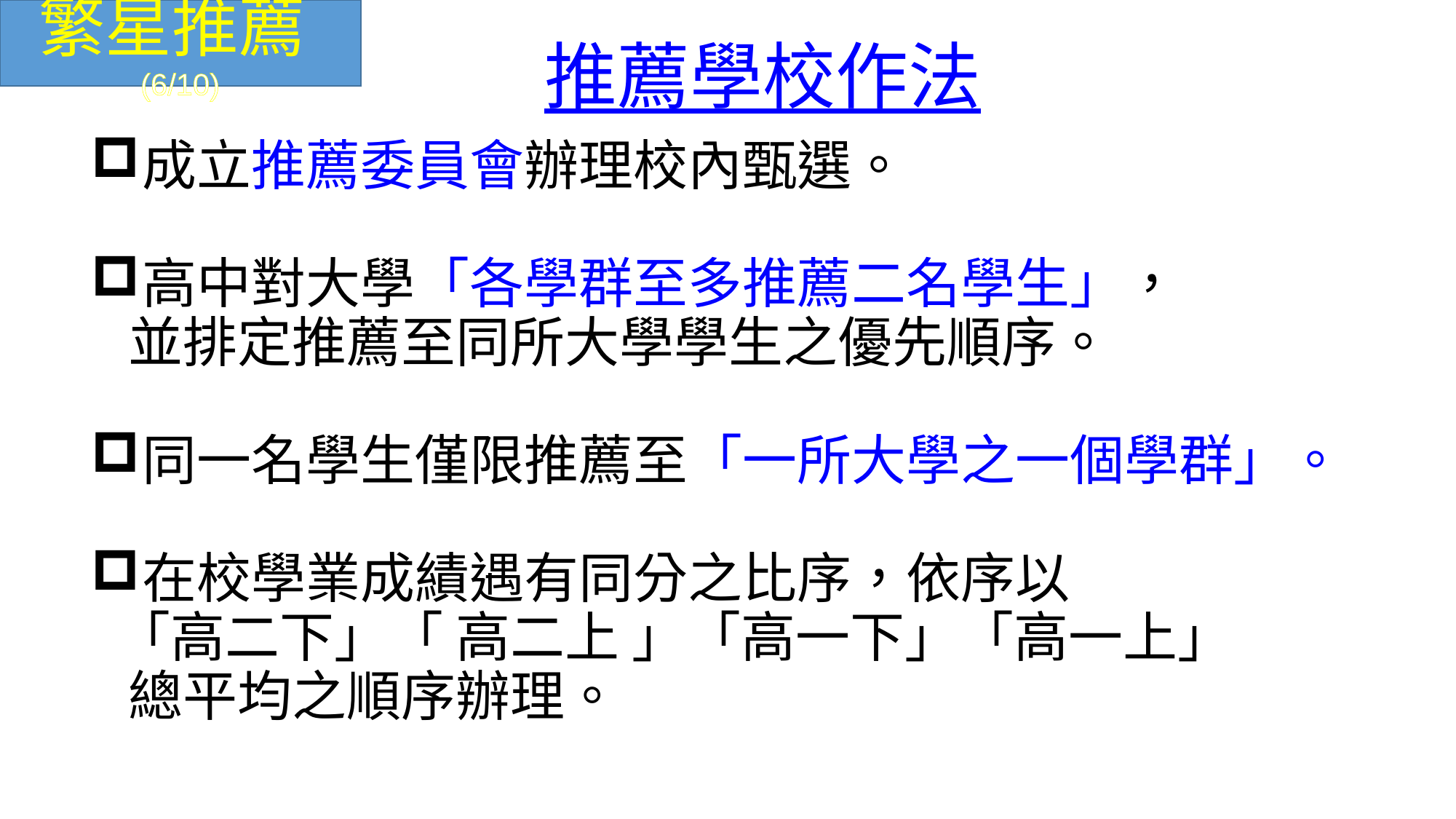

繁星推薦(6/10)
推薦學校作法
成立推薦委員會辦理校內甄選。

高中對大學「各學群至多推薦二名學生」，
  並排定推薦至同所大學學生之優先順序。

同一名學生僅限推薦至「一所大學之一個學群」。

在校學業成績遇有同分之比序，依序以
 「高二下」「 高二上 」「高一下」「高一上」
  總平均之順序辦理。